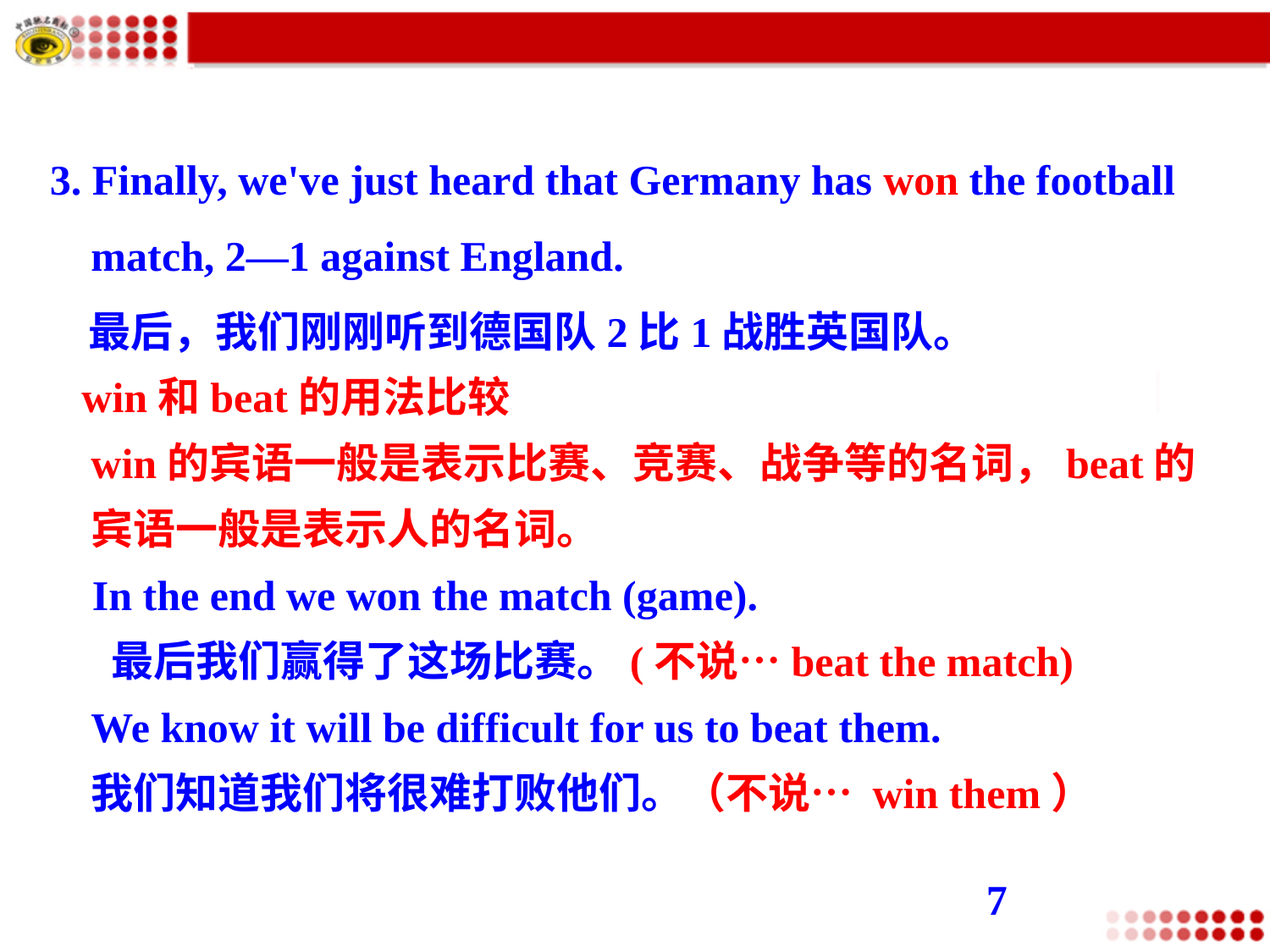

3. Finally, we've just heard that Germany has won the football match, 2—1 against England.
   最后，我们刚刚听到德国队2比1战胜英国队。
   win和beat的用法比较
win的宾语一般是表示比赛、竞赛、战争等的名词，beat的宾语一般是表示人的名词。
    In the end we won the match (game).
 最后我们赢得了这场比赛。(不说…beat the match)
We know it will be difficult for us to beat them.
我们知道我们将很难打败他们。（不说… win them）
7